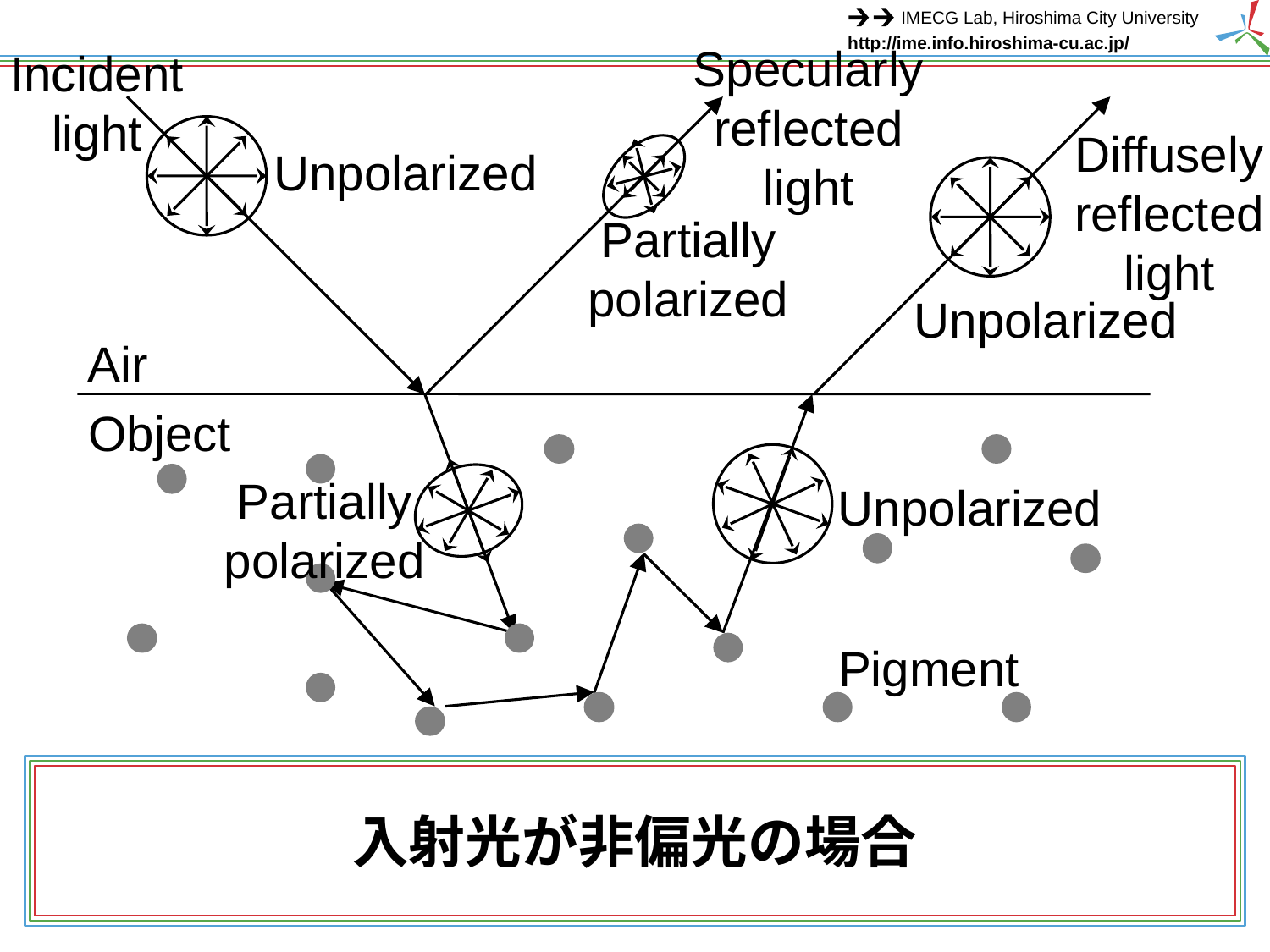

Specularly
reflected
light
Incident
light

Diffusely
reflected
light
Unpolarized

Partially
polarized
Unpolarized
Air

Object

Partially
polarized

Unpolarized

Pigment

# 入射光が非偏光の場合